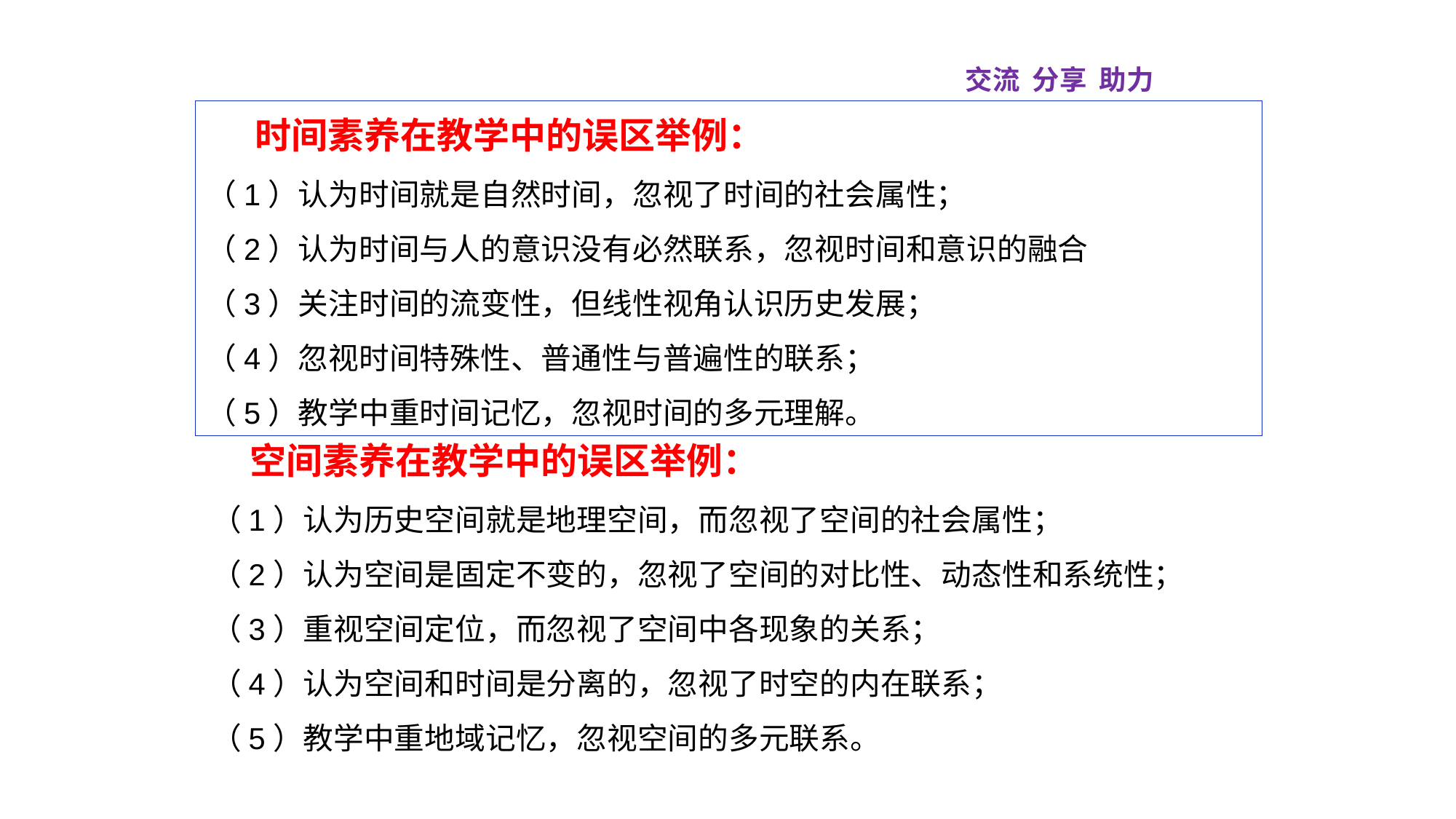

交流  分享  助力
    时间素养在教学中的误区举例：
（1）认为时间就是自然时间，忽视了时间的社会属性；
（2）认为时间与人的意识没有必然联系，忽视时间和意识的融合
（3）关注时间的流变性，但线性视角认识历史发展；
（4）忽视时间特殊性、普通性与普遍性的联系；
（5）教学中重时间记忆，忽视时间的多元理解。
   空间素养在教学中的误区举例：
（1）认为历史空间就是地理空间，而忽视了空间的社会属性；
（2）认为空间是固定不变的，忽视了空间的对比性、动态性和系统性；
（3）重视空间定位，而忽视了空间中各现象的关系；
（4）认为空间和时间是分离的，忽视了时空的内在联系；
（5）教学中重地域记忆，忽视空间的多元联系。